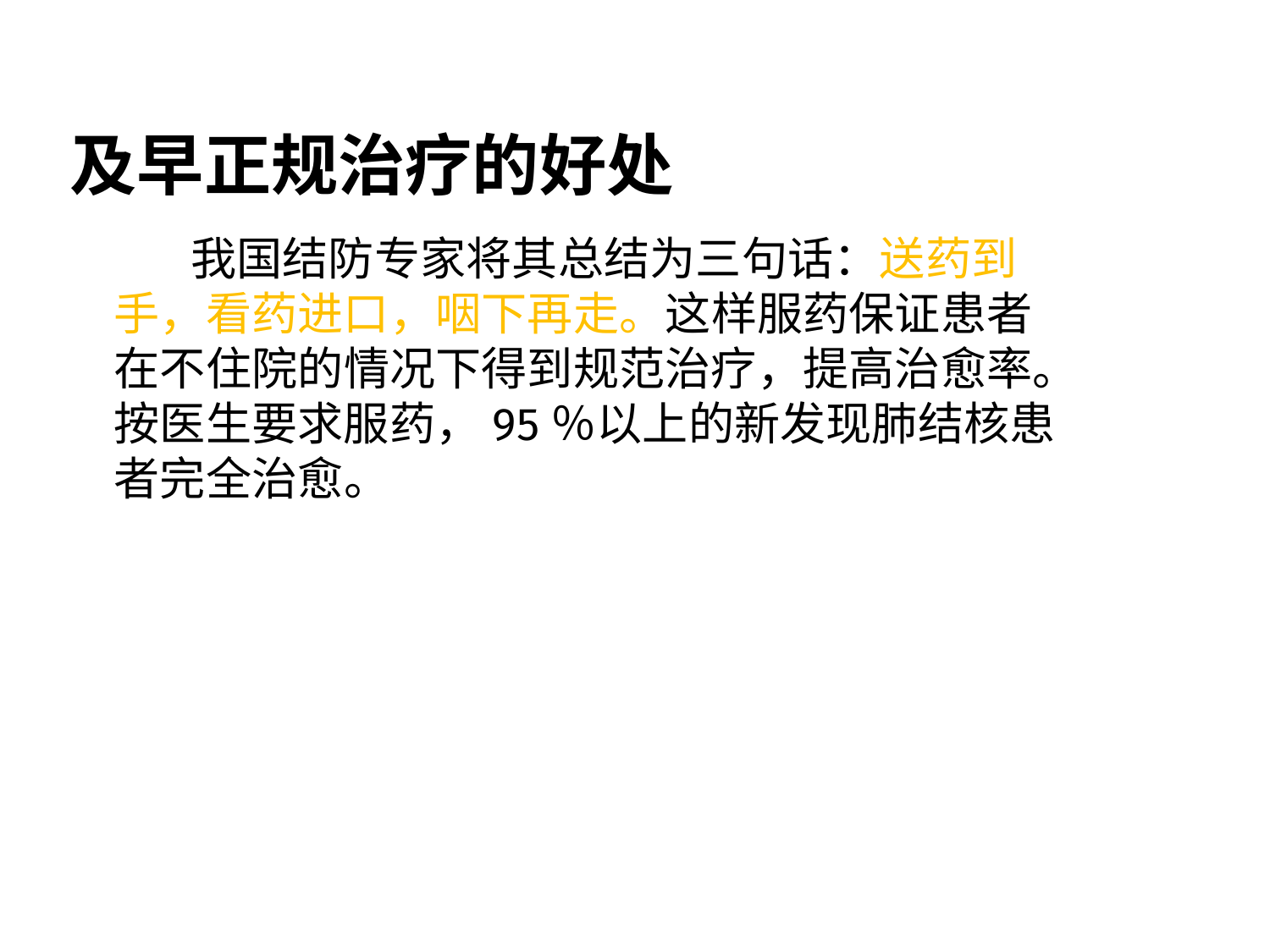

# 及早正规治疗的好处
          我国结防专家将其总结为三句话：送药到手，看药进口，咽下再走。这样服药保证患者在不住院的情况下得到规范治疗，提高治愈率。按医生要求服药，95％以上的新发现肺结核患者完全治愈。